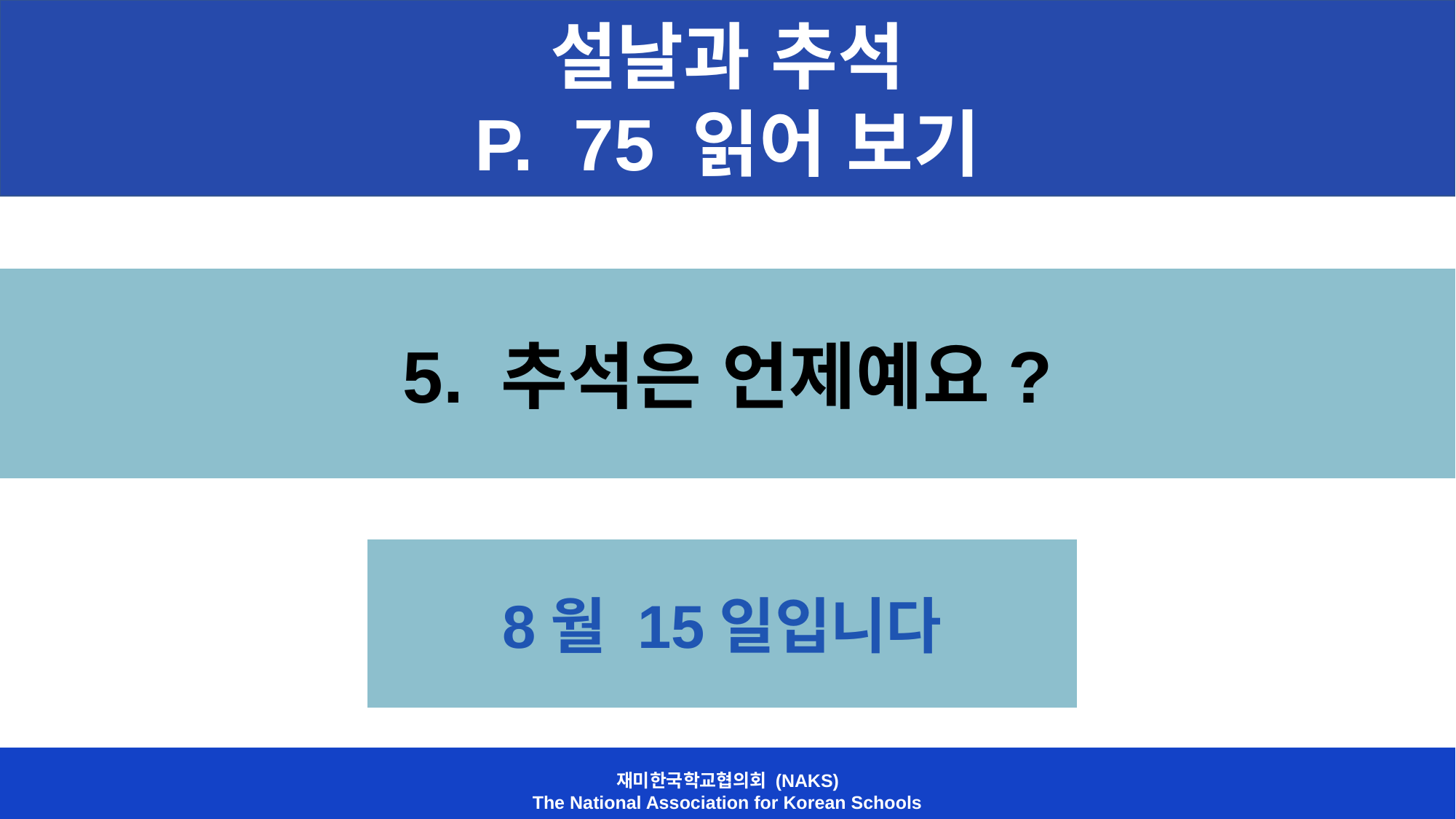

설날과 추석
P.  75 읽어 보기
5. 추석은 언제예요?
8월 15일입니다
재미한국학교협의회 (NAKS)
The National Association for Korean Schools